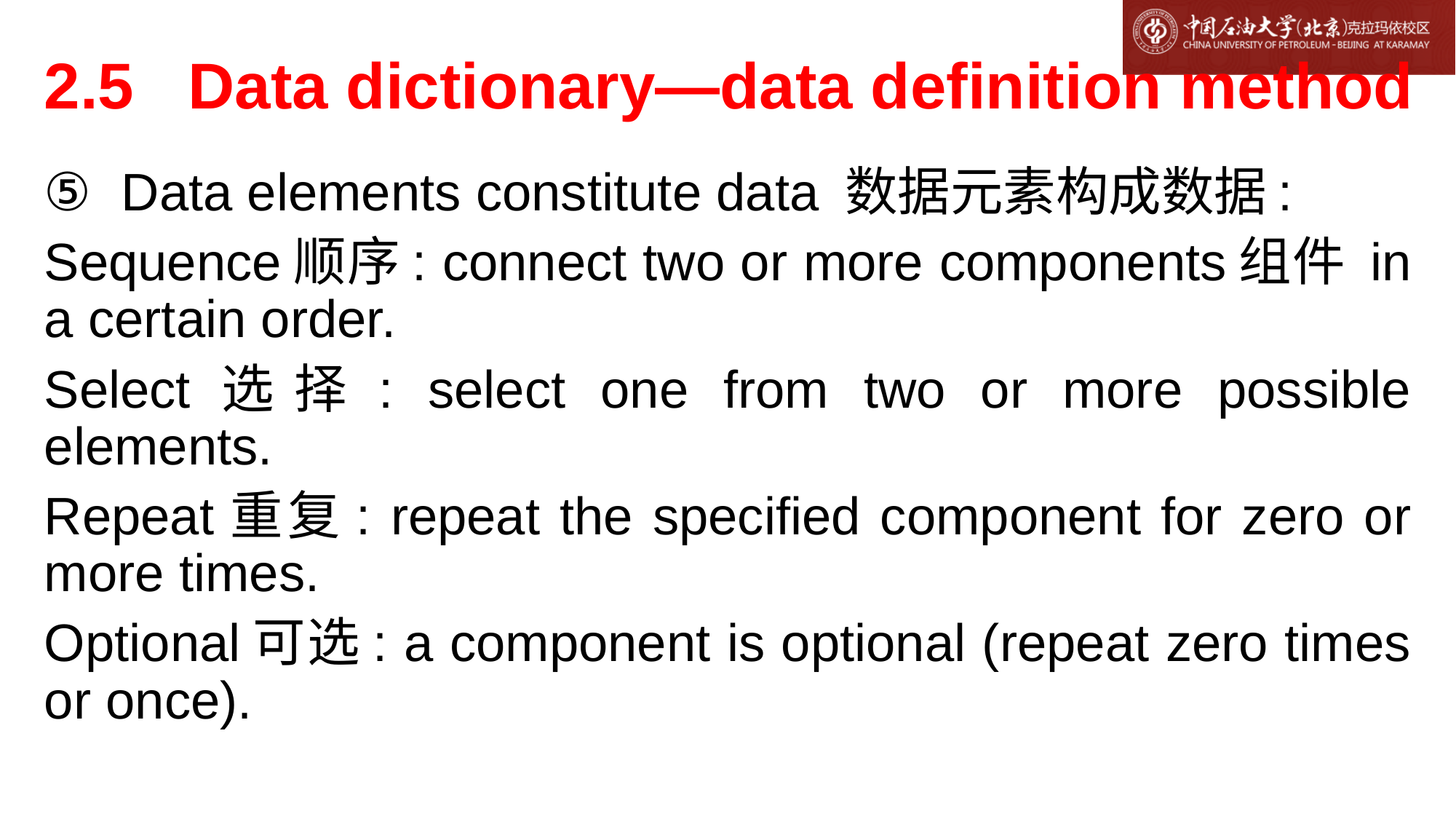

# 2.5   Data dictionary—data definition method
Data elements constitute data 数据元素构成数据:
Sequence顺序: connect two or more components组件 in a certain order.
Select选择: select one from two or more possible elements.
Repeat重复: repeat the specified component for zero or more times.
Optional可选: a component is optional (repeat zero times or once).